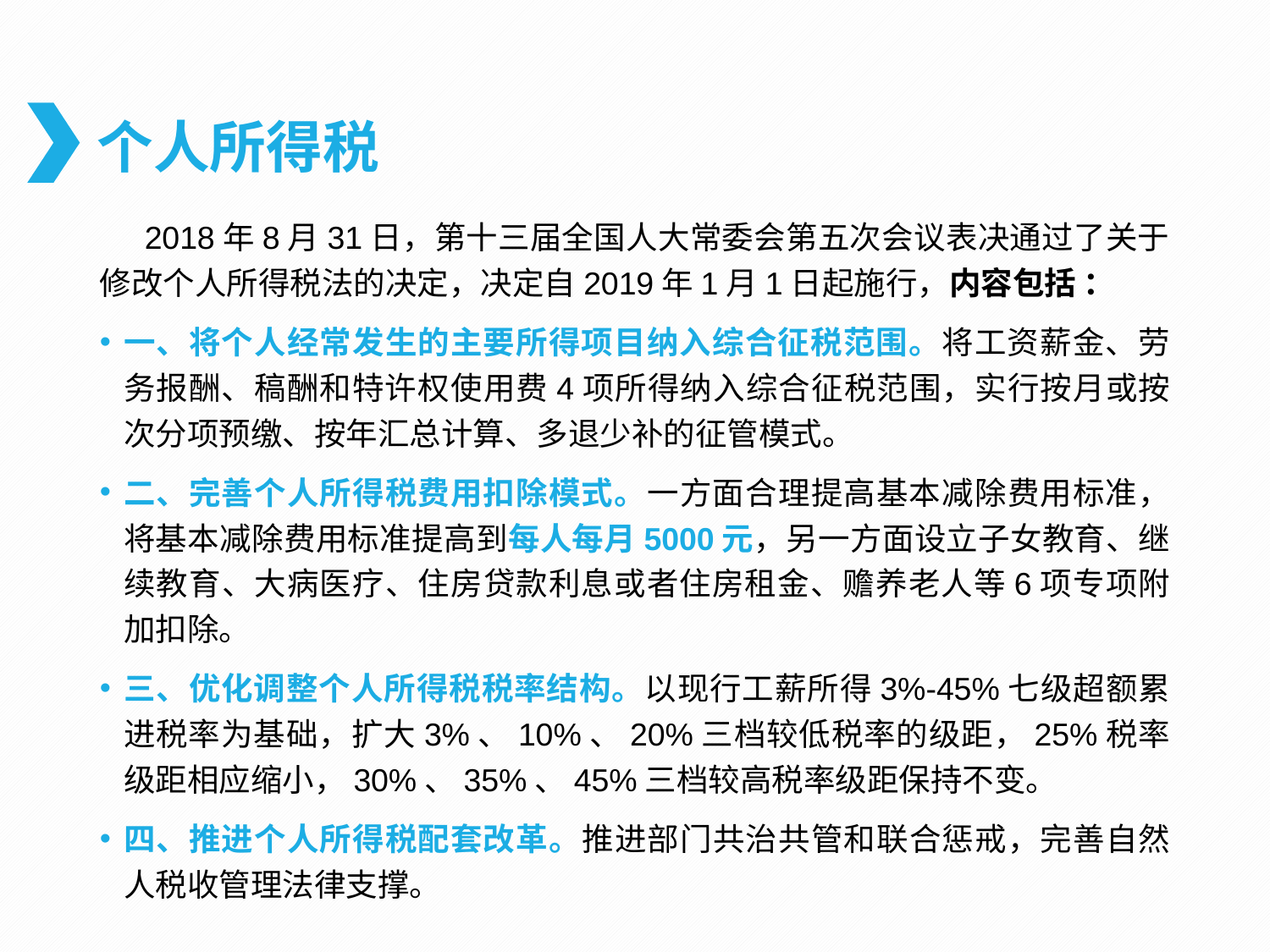

# 个人所得税
     2018年8月31日，第十三届全国人大常委会第五次会议表决通过了关于修改个人所得税法的决定，决定自2019年1月1日起施行，内容包括 ：
一、将个人经常发生的主要所得项目纳入综合征税范围。将工资薪金、劳务报酬、稿酬和特许权使用费4项所得纳入综合征税范围，实行按月或按次分项预缴、按年汇总计算、多退少补的征管模式。
二、完善个人所得税费用扣除模式。一方面合理提高基本减除费用标准，将基本减除费用标准提高到每人每月5000元，另一方面设立子女教育、继续教育、大病医疗、住房贷款利息或者住房租金、赡养老人等6项专项附加扣除。
三、优化调整个人所得税税率结构。以现行工薪所得3%-45%七级超额累进税率为基础，扩大3%、10%、20%三档较低税率的级距，25%税率级距相应缩小，30%、35%、45%三档较高税率级距保持不变。
四、推进个人所得税配套改革。推进部门共治共管和联合惩戒，完善自然人税收管理法律支撑。

7